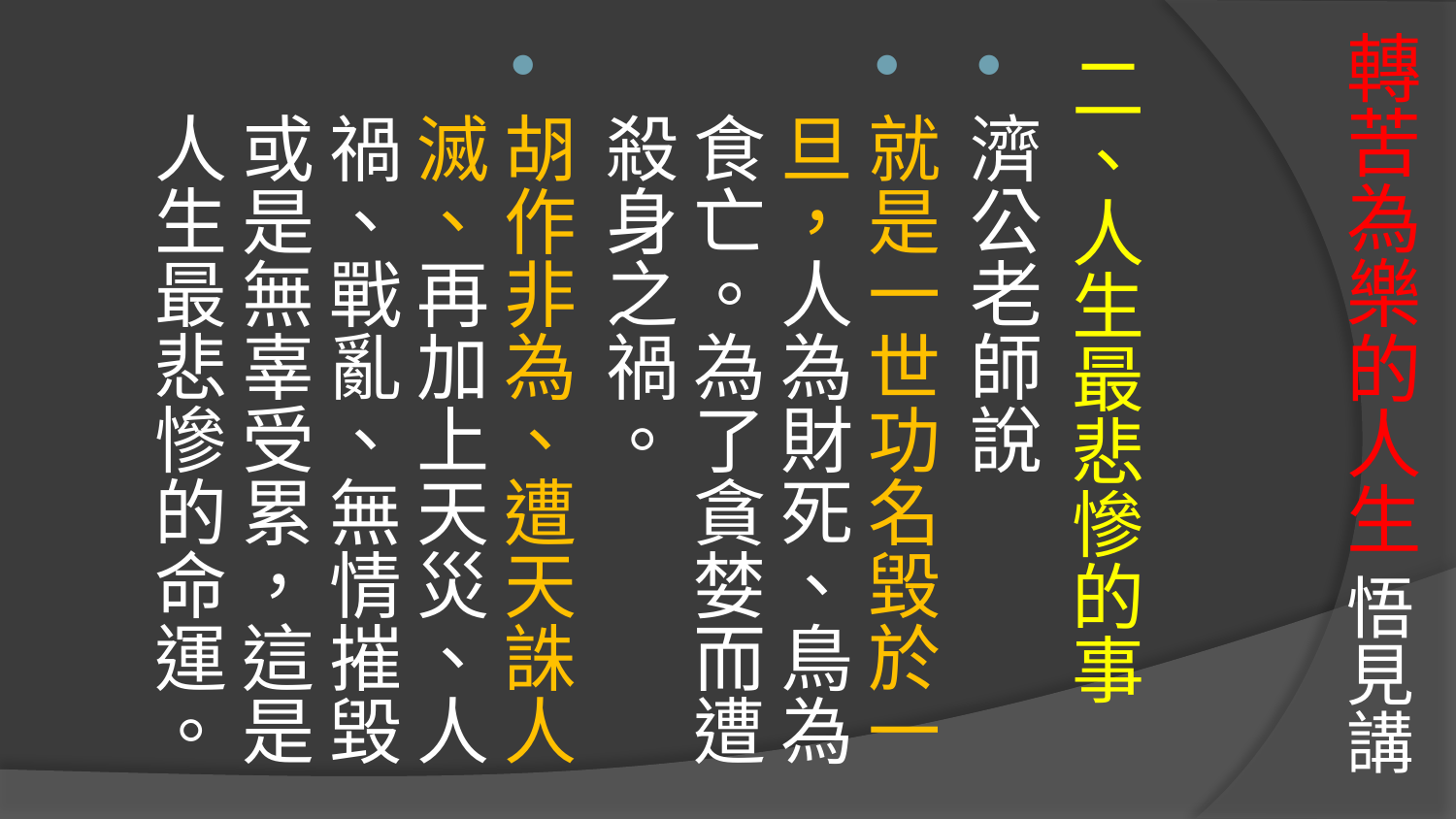

# 轉苦為樂的人生 悟見講
二、人生最悲慘的事
濟公老師說
就是一世功名毀於一旦，人為財死、鳥為食亡。為了貪婪而遭殺身之禍。
胡作非為、遭天誅人滅、再加上天災、人禍、戰亂、無情摧毀或是無辜受累，這是人生最悲慘的命運。